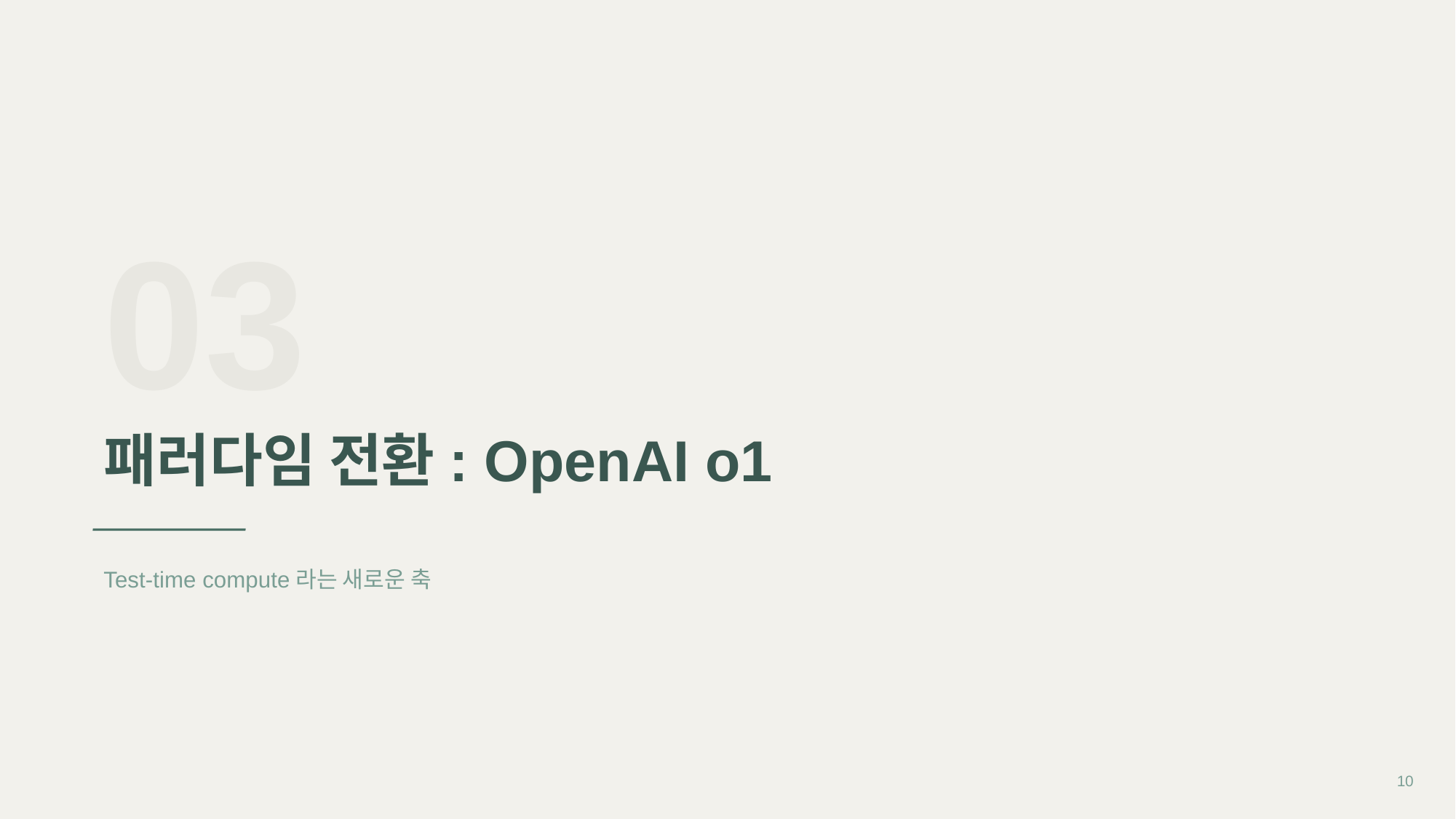

03
패러다임 전환: OpenAI o1

Test-time compute라는 새로운 축
10